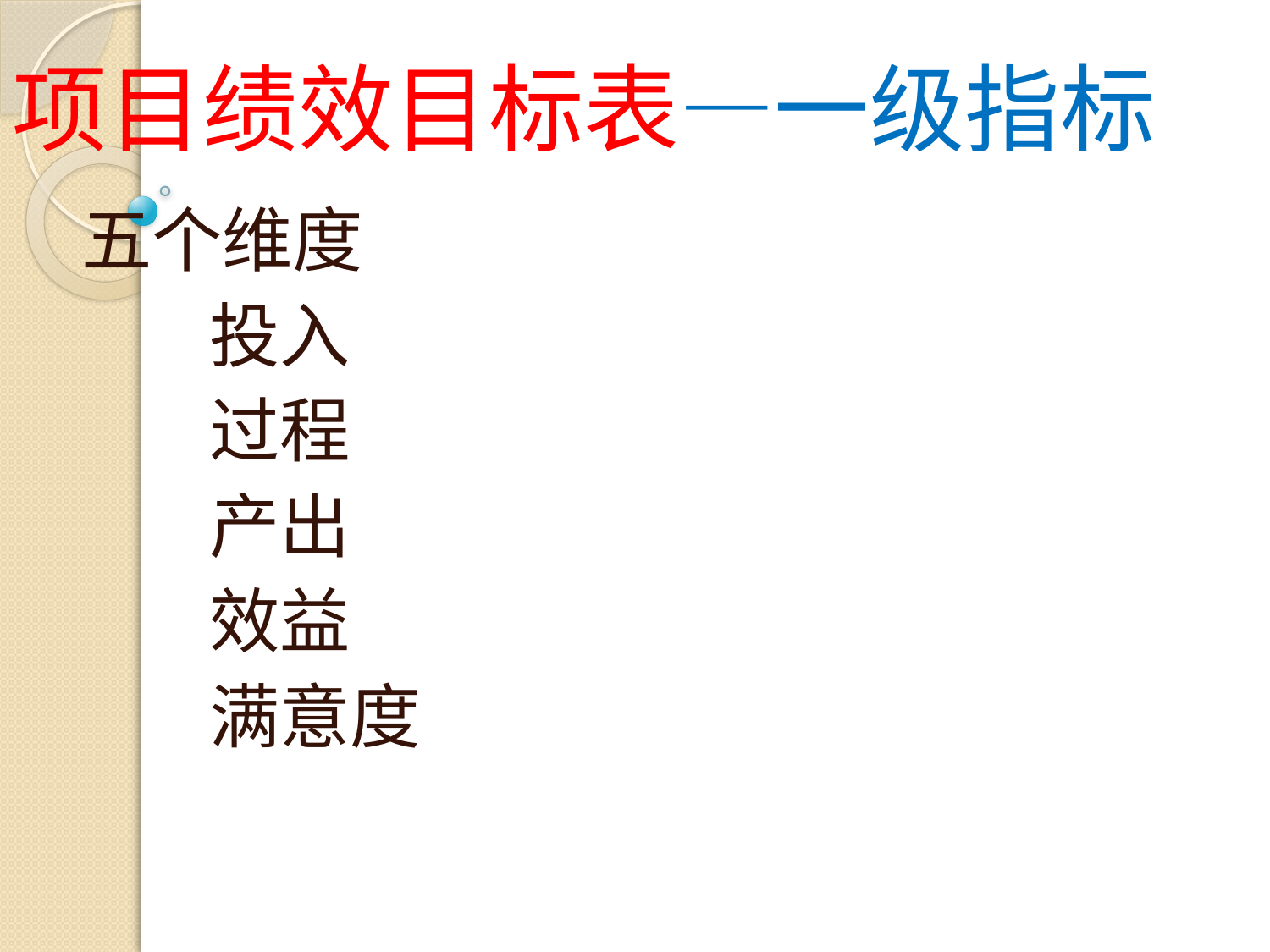

# 项目绩效目标表—一级指标
五个维度
       投入
       过程
       产出
       效益
       满意度